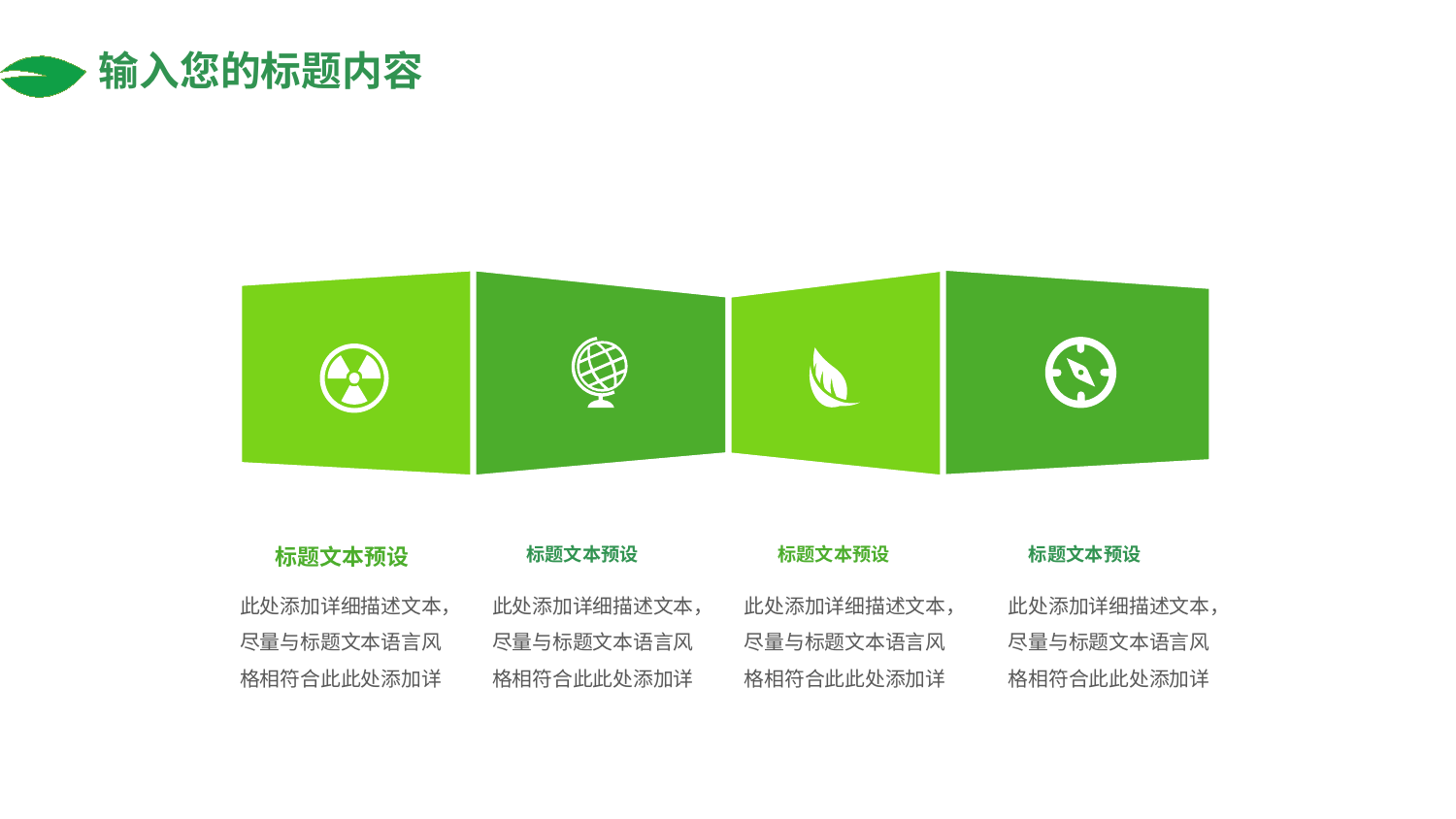

输入您的标题内容

标题文本预设
此处添加详细描述文本，尽量与标题文本语言风格相符合此此处添加详
标题文本预设
此处添加详细描述文本，尽量与标题文本语言风格相符合此此处添加详
标题文本预设
此处添加详细描述文本，尽量与标题文本语言风格相符合此此处添加详
标题文本预设
此处添加详细描述文本，尽量与标题文本语言风格相符合此此处添加详